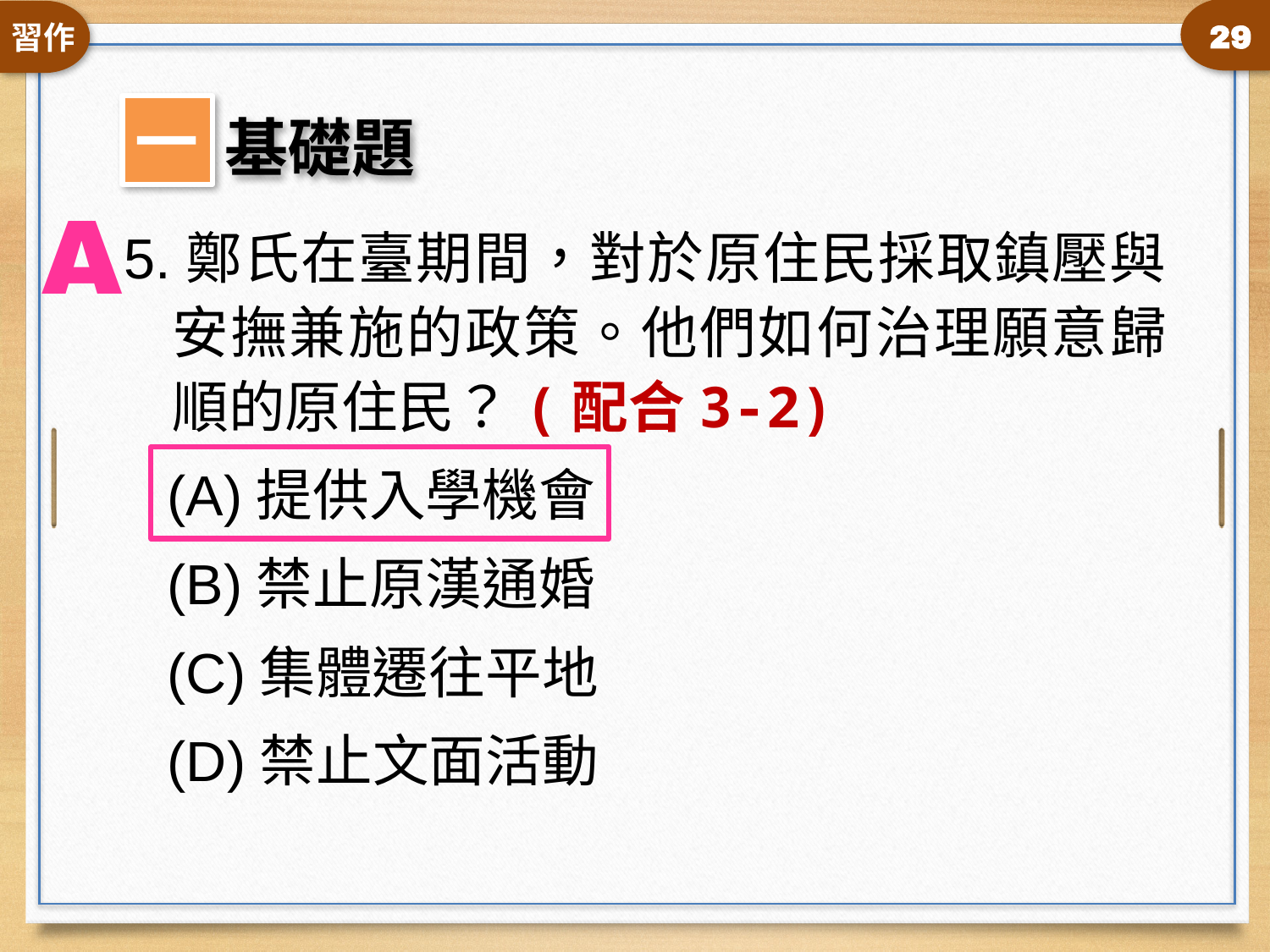

29
A
5.鄭氏在臺期間，對於原住民採取鎮壓與安撫兼施的政策。他們如何治理願意歸順的原住民？(配合3-2)
(A)提供入學機會
(B)禁止原漢通婚
(C)集體遷往平地
(D)禁止文面活動